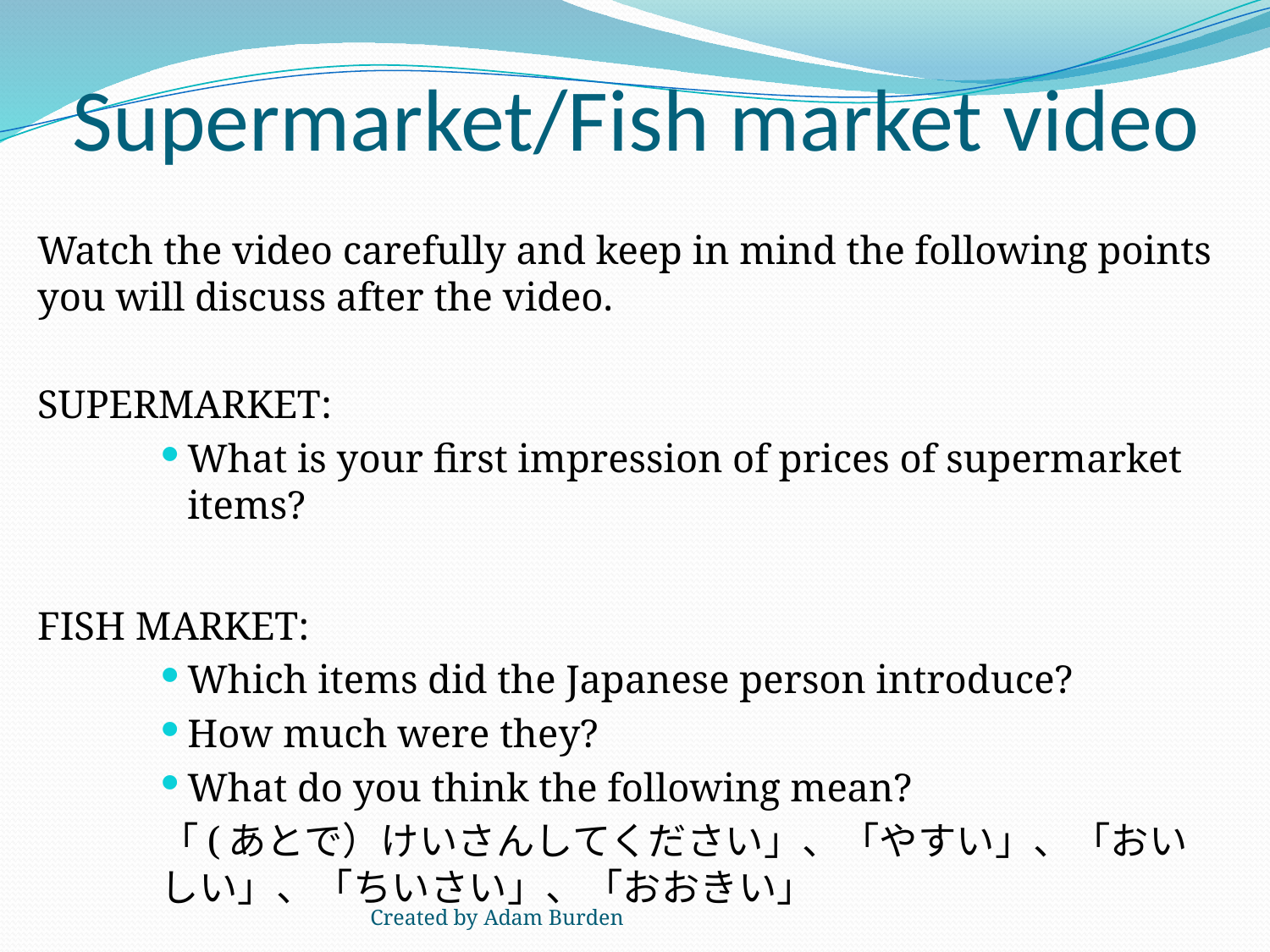

# Supermarket/Fish market video

Watch the video carefully and keep in mind the following points you will discuss after the video.

SUPERMARKET:
What is your first impression of prices of supermarket items?

FISH MARKET:
Which items did the Japanese person introduce?
How much were they?
What do you think the following mean?
「(あとで）けいさんしてください」、「やすい」、「おいしい」、「ちいさい」、「おおきい」

Created by Adam Burden